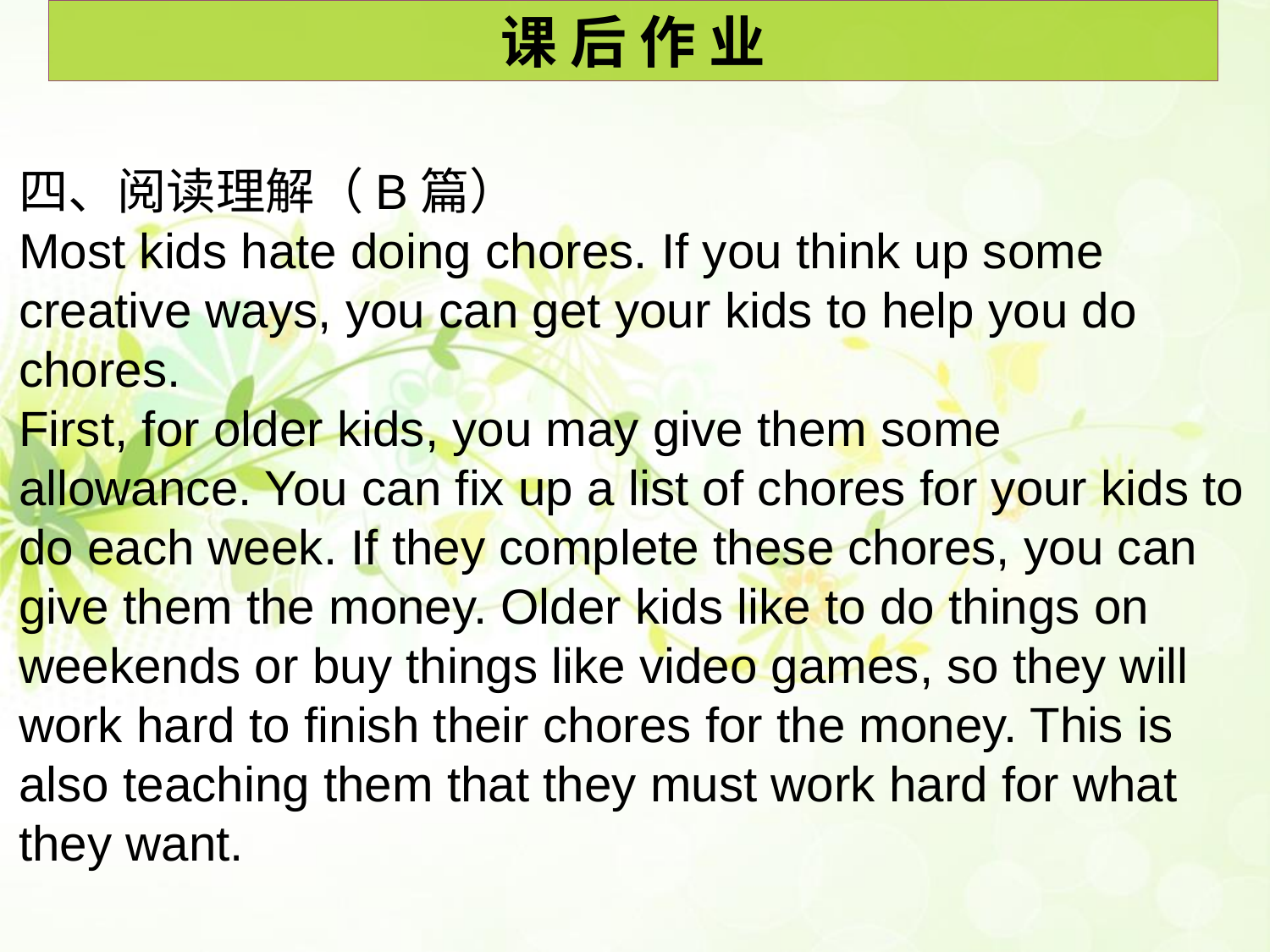

课 后 作 业
四、阅读理解（B篇）
Most kids hate doing chores. If you think up some creative ways, you can get your kids to help you do chores.
First, for older kids, you may give them some allowance. You can fix up a list of chores for your kids to do each week. If they complete these chores, you can give them the money. Older kids like to do things on weekends or buy things like video games, so they will work hard to finish their chores for the money. This is also teaching them that they must work hard for what they want.